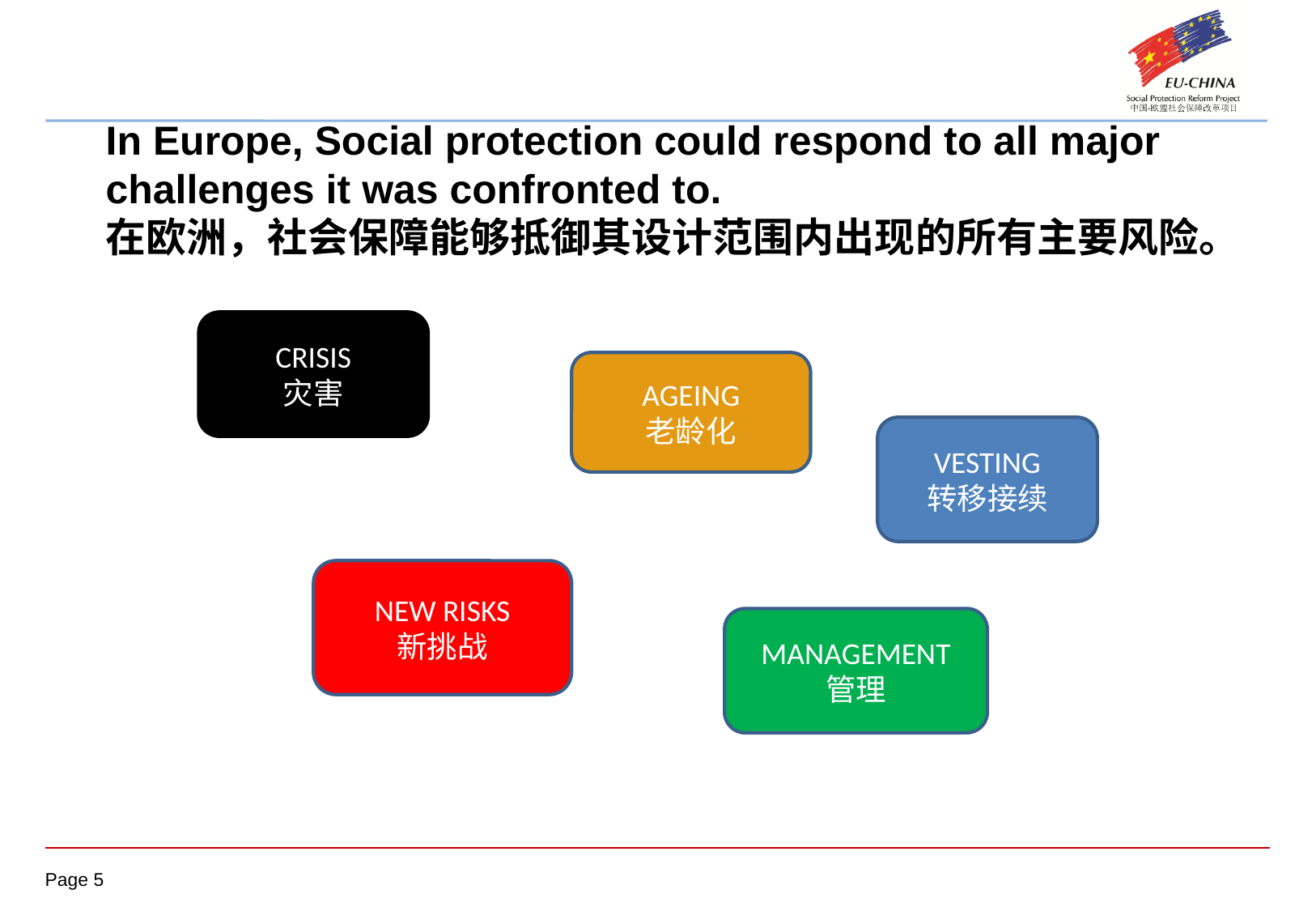

# In Europe, Social protection could respond to all major challenges it was confronted to. 在欧洲，社会保障能够抵御其设计范围内出现的所有主要风险。
CRISIS
灾害
AGEING
老龄化
VESTING
转移接续
NEW RISKS
新挑战
MANAGEMENT
管理